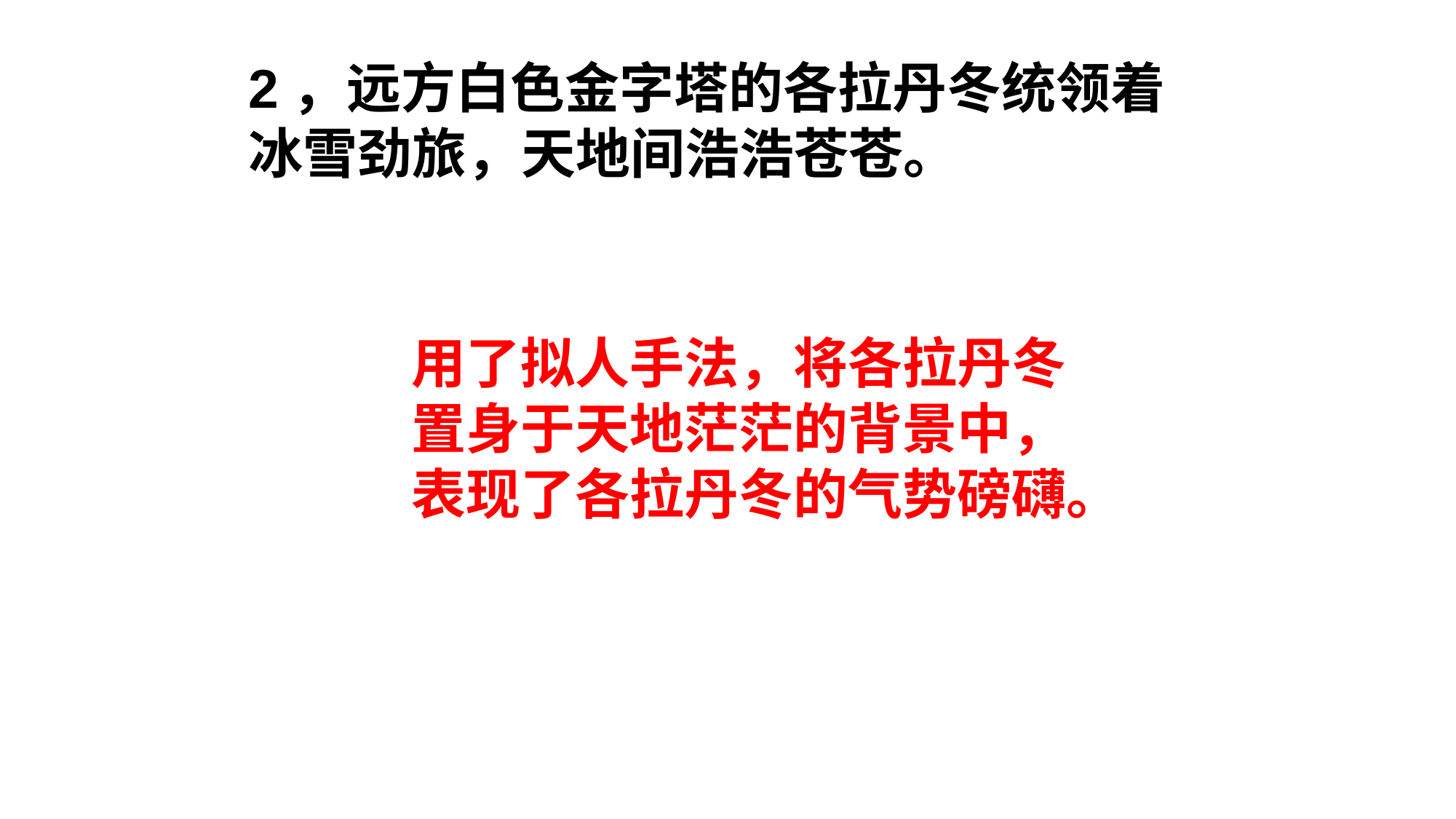

2，远方白色金字塔的各拉丹冬统领着冰雪劲旅，天地间浩浩苍苍。
用了拟人手法，将各拉丹冬置身于天地茫茫的背景中，表现了各拉丹冬的气势磅礴。